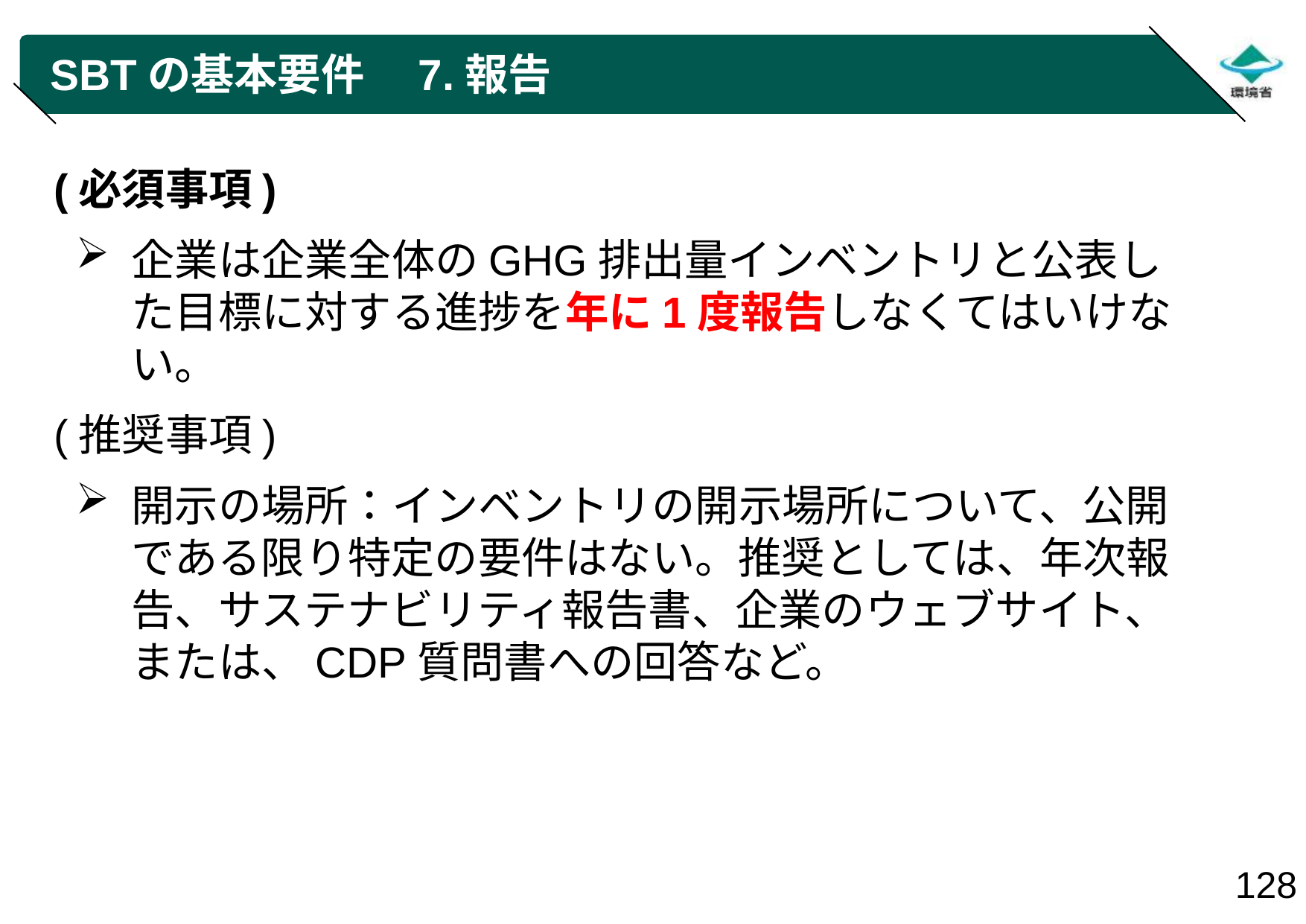

# SBTの基本要件　7.報告
(必須事項)
企業は企業全体のGHG排出量インベントリと公表した目標に対する進捗を年に1度報告しなくてはいけない。
(推奨事項)
開示の場所：インベントリの開示場所について、公開である限り特定の要件はない。推奨としては、年次報告、サステナビリティ報告書、企業のウェブサイト、または、CDP質問書への回答など。